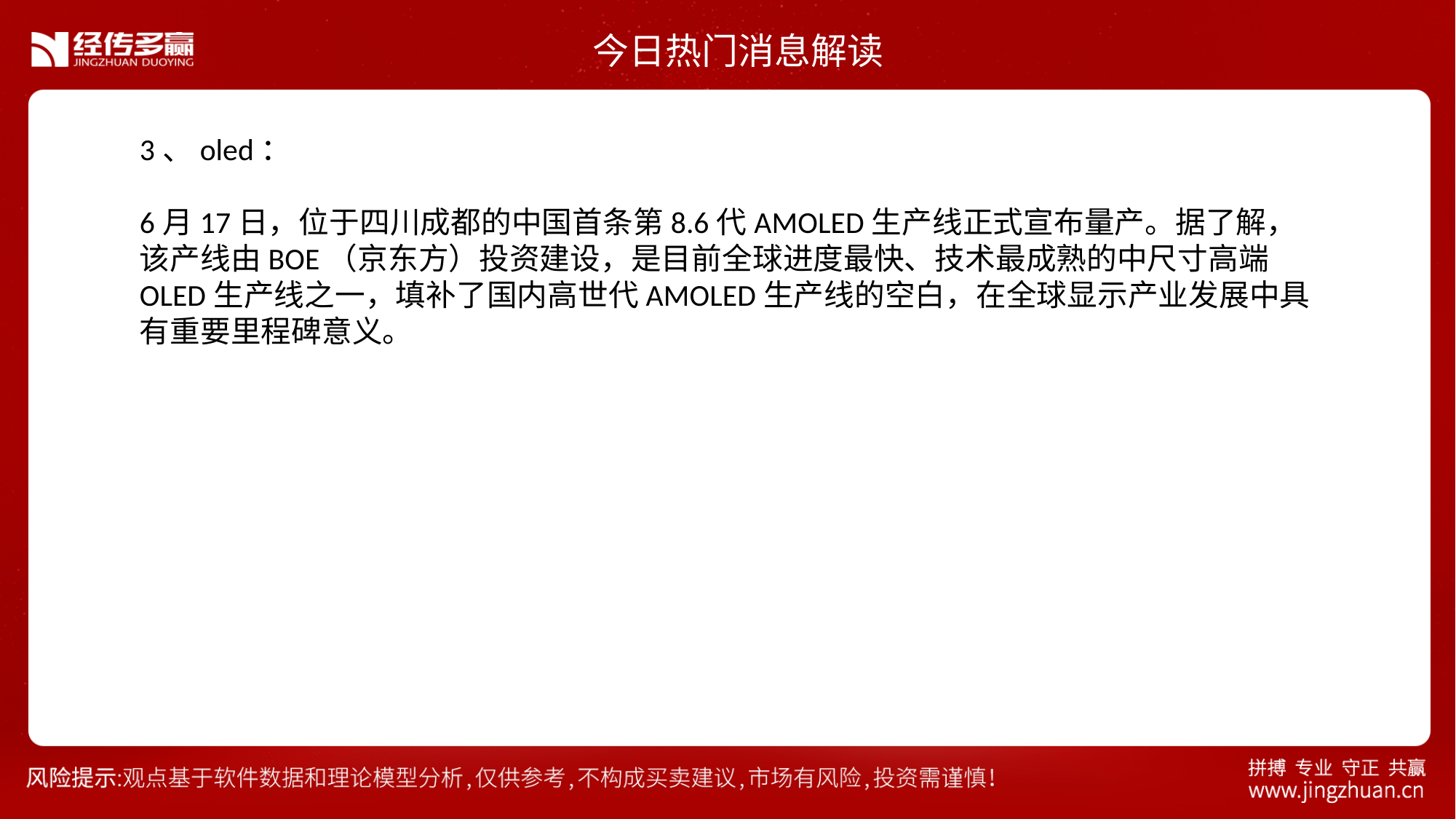

今日热门消息解读
3、oled：

6月17日，位于四川成都的中国首条第8.6代AMOLED生产线正式宣布量产。据了解，该产线由BOE（京东方）投资建设，是目前全球进度最快、技术最成熟的中尺寸高端OLED生产线之一，填补了国内高世代AMOLED生产线的空白，在全球显示产业发展中具有重要里程碑意义。